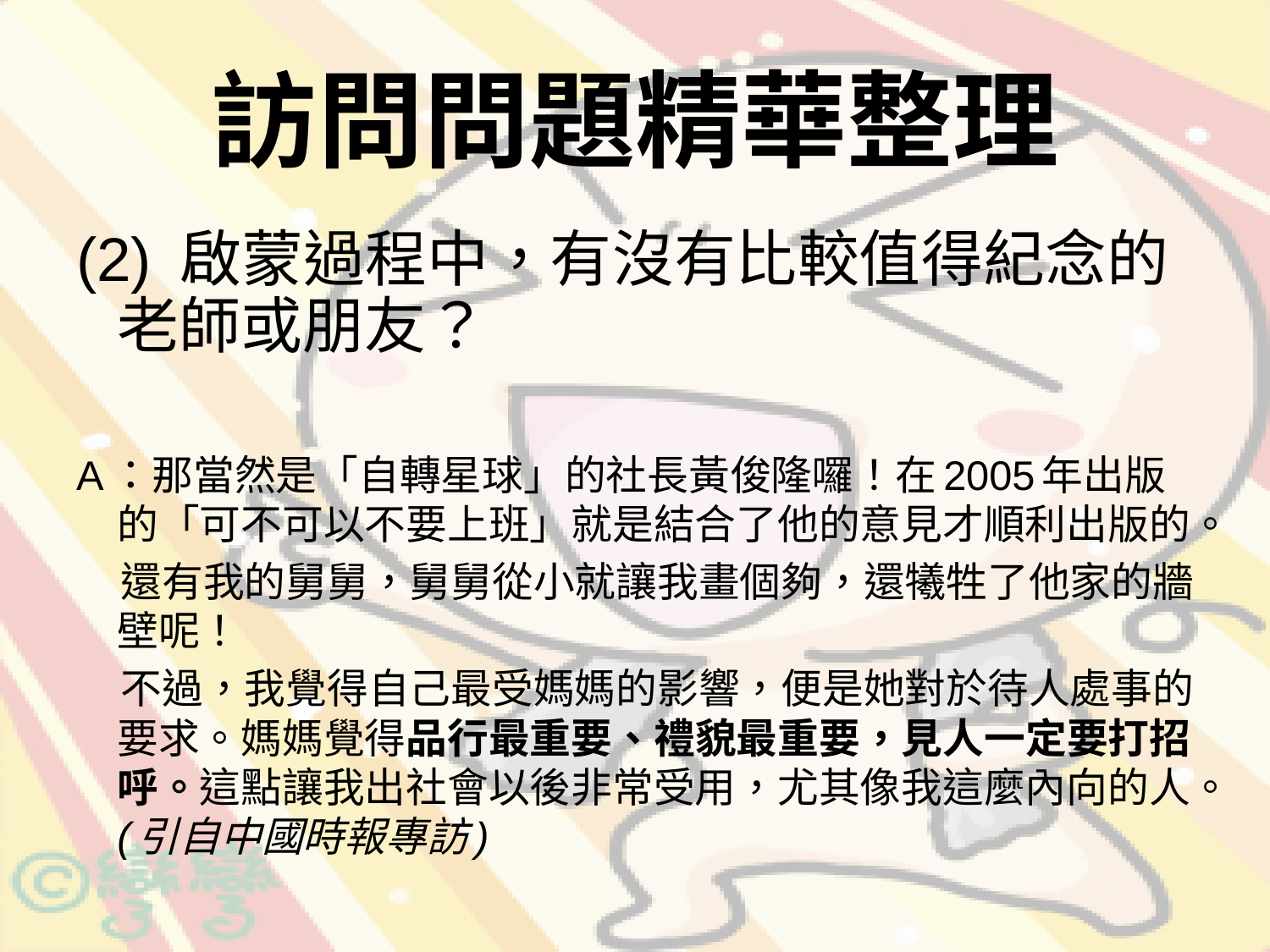

# 訪問問題精華整理
(2) 啟蒙過程中，有沒有比較值得紀念的老師或朋友？

A：那當然是「自轉星球」的社長黃俊隆囉！在2005年出版的「可不可以不要上班」就是結合了他的意見才順利出版的。
    還有我的舅舅，舅舅從小就讓我畫個夠，還犧牲了他家的牆壁呢！
    不過，我覺得自己最受媽媽的影響，便是她對於待人處事的要求。媽媽覺得品行最重要、禮貌最重要，見人一定要打招呼。這點讓我出社會以後非常受用，尤其像我這麼內向的人。(引自中國時報專訪)